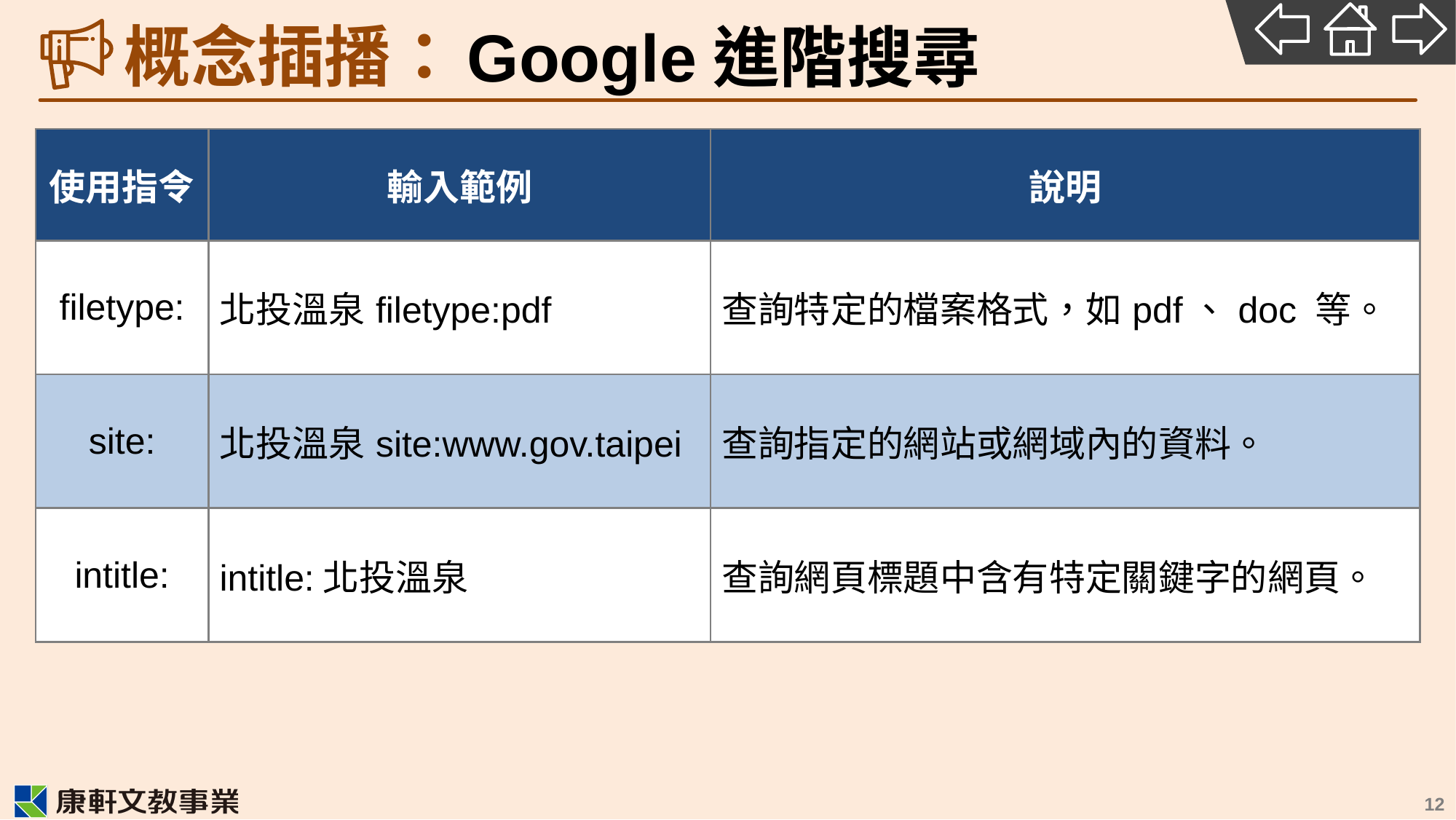

# Google進階搜尋
| 使用指令 | 輸入範例 | 說明 |
| --- | --- | --- |
| filetype: | 北投溫泉filetype:pdf | 查詢特定的檔案格式，如pdf、doc 等。 |
| site: | 北投溫泉site:www.gov.taipei | 查詢指定的網站或網域內的資料。 |
| intitle: | intitle:北投溫泉 | 查詢網頁標題中含有特定關鍵字的網頁。 |
12